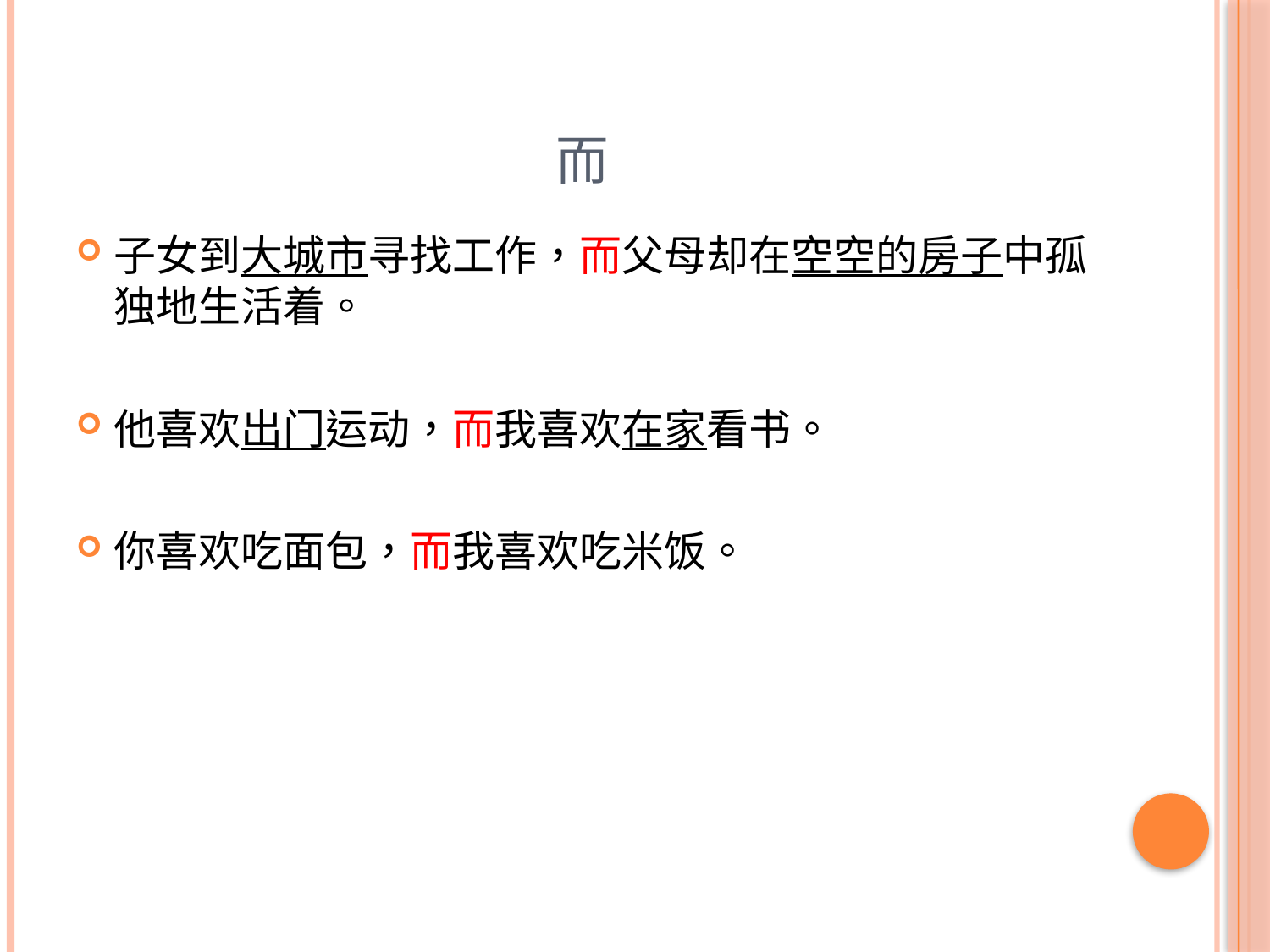

# 而
子女到大城市寻找工作，而父母却在空空的房子中孤独地生活着。

他喜欢出门运动，而我喜欢在家看书。

你喜欢吃面包，而我喜欢吃米饭。